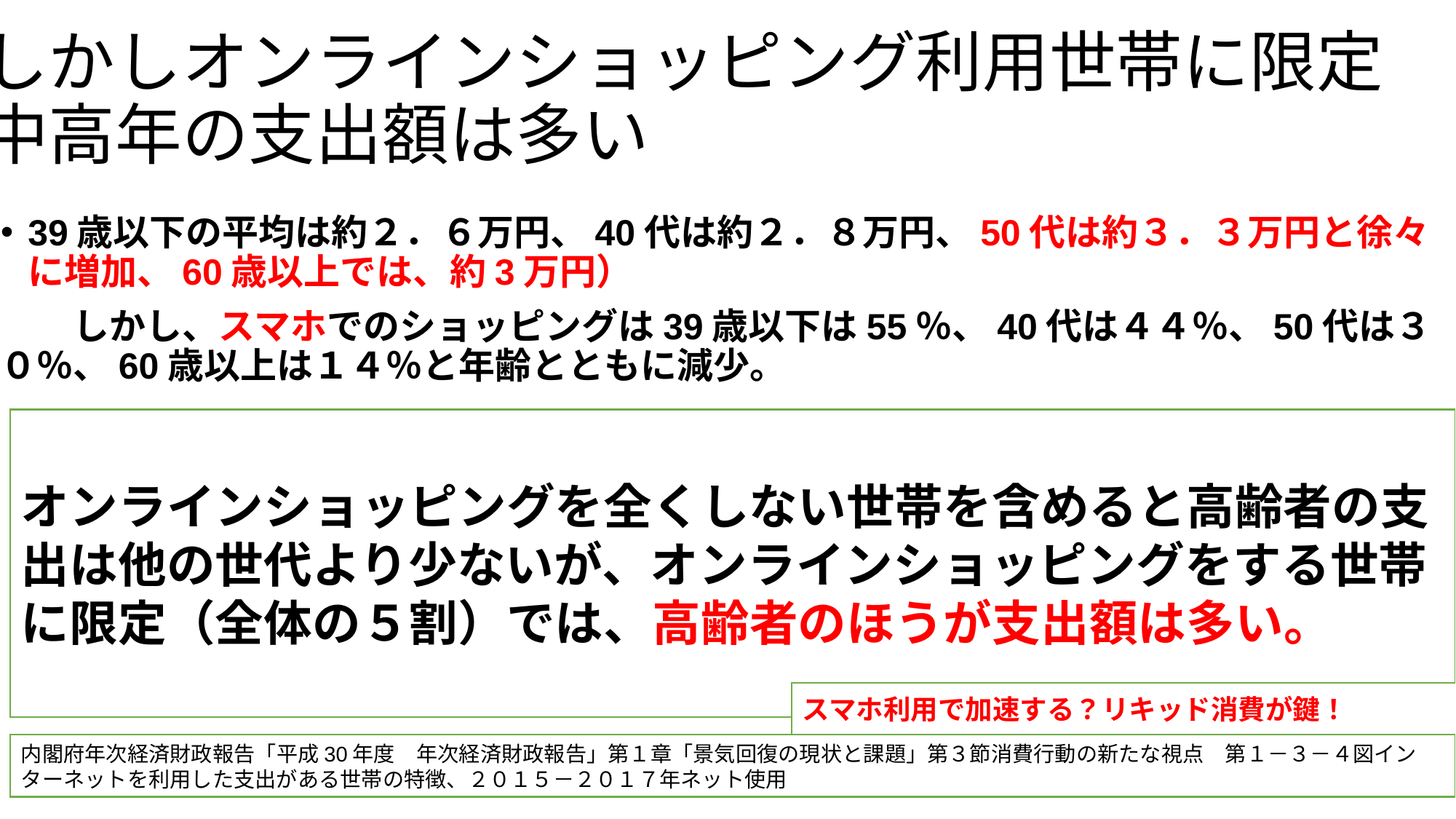

# しかしオンラインショッピング利用世帯に限定 中高年の支出額は多い
39歳以下の平均は約２．６万円、40代は約２．８万円、50代は約３．３万円と徐々に増加、60歳以上では、約3万円）
　　しかし、スマホでのショッピングは39歳以下は55％、40代は４４％、50代は３０％、60歳以上は１４％と年齢とともに減少。

オンラインショッピングを全くしない世帯を含めると高齢者の支出は他の世代より少ないが、オンラインショッピングをする世帯に限定（全体の５割）では、高齢者のほうが支出額は多い。
スマホ利用で加速する？リキッド消費が鍵！
内閣府年次経済財政報告「平成30年度　年次経済財政報告」第１章「景気回復の現状と課題」第３節消費行動の新たな視点　第１－３－４図インターネットを利用した支出がある世帯の特徴、２０１５－２０１７年ネット使用